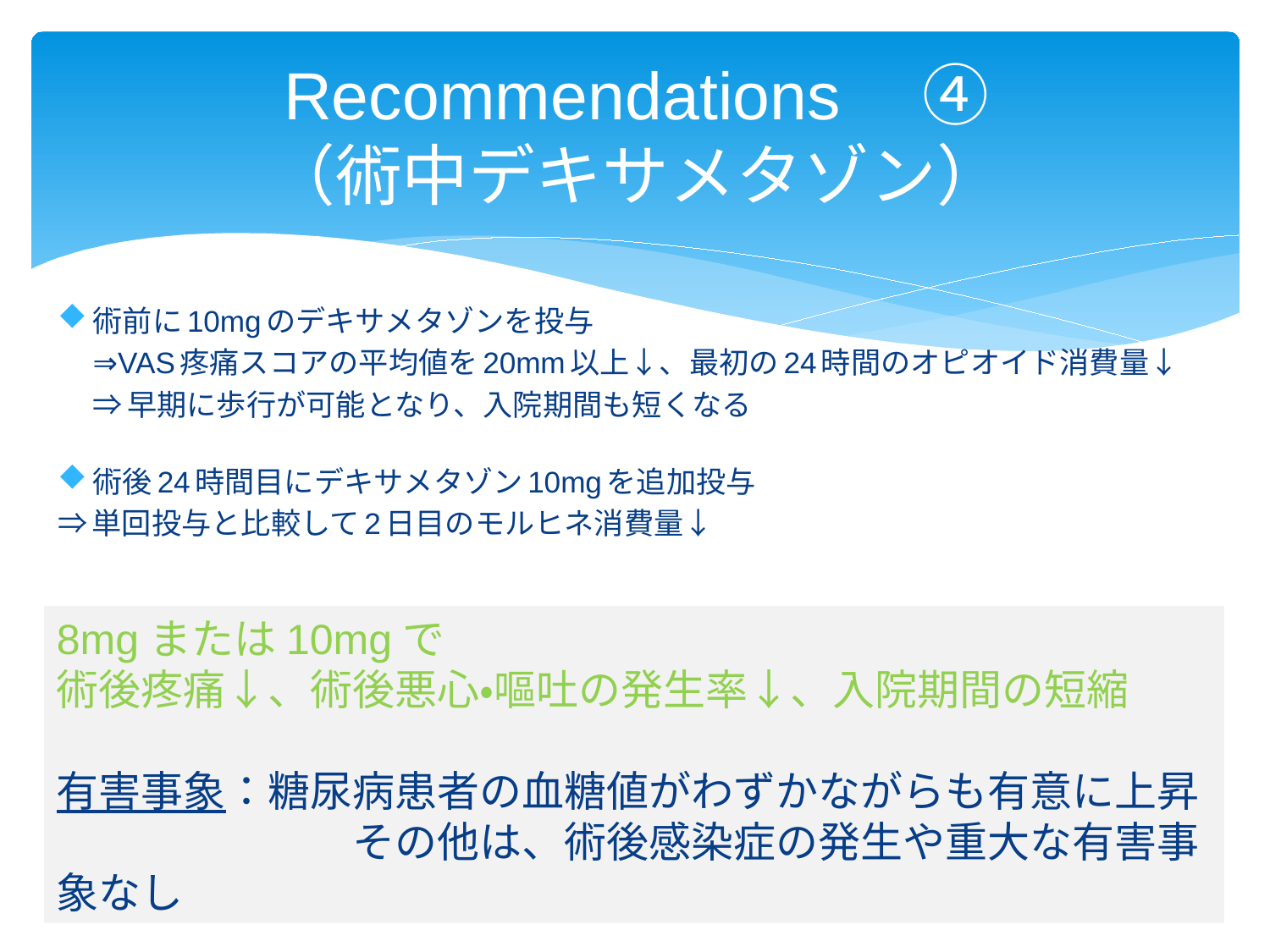

# Recommendations　④ （術中デキサメタゾン）
術前に10mgのデキサメタゾンを投与
⇒VAS疼痛スコアの平均値を20mm以上↓、最初の24時間のオピオイド消費量↓
⇒早期に歩行が可能となり、入院期間も短くなる
術後24時間目にデキサメタゾン10mgを追加投与
⇒単回投与と比較して2日目のモルヒネ消費量↓

8mgまたは10mgで
術後疼痛↓、術後悪心・嘔吐の発生率↓、入院期間の短縮

有害事象：糖尿病患者の血糖値がわずかながらも有意に上昇
　　　　　　　その他は、術後感染症の発生や重大な有害事象なし